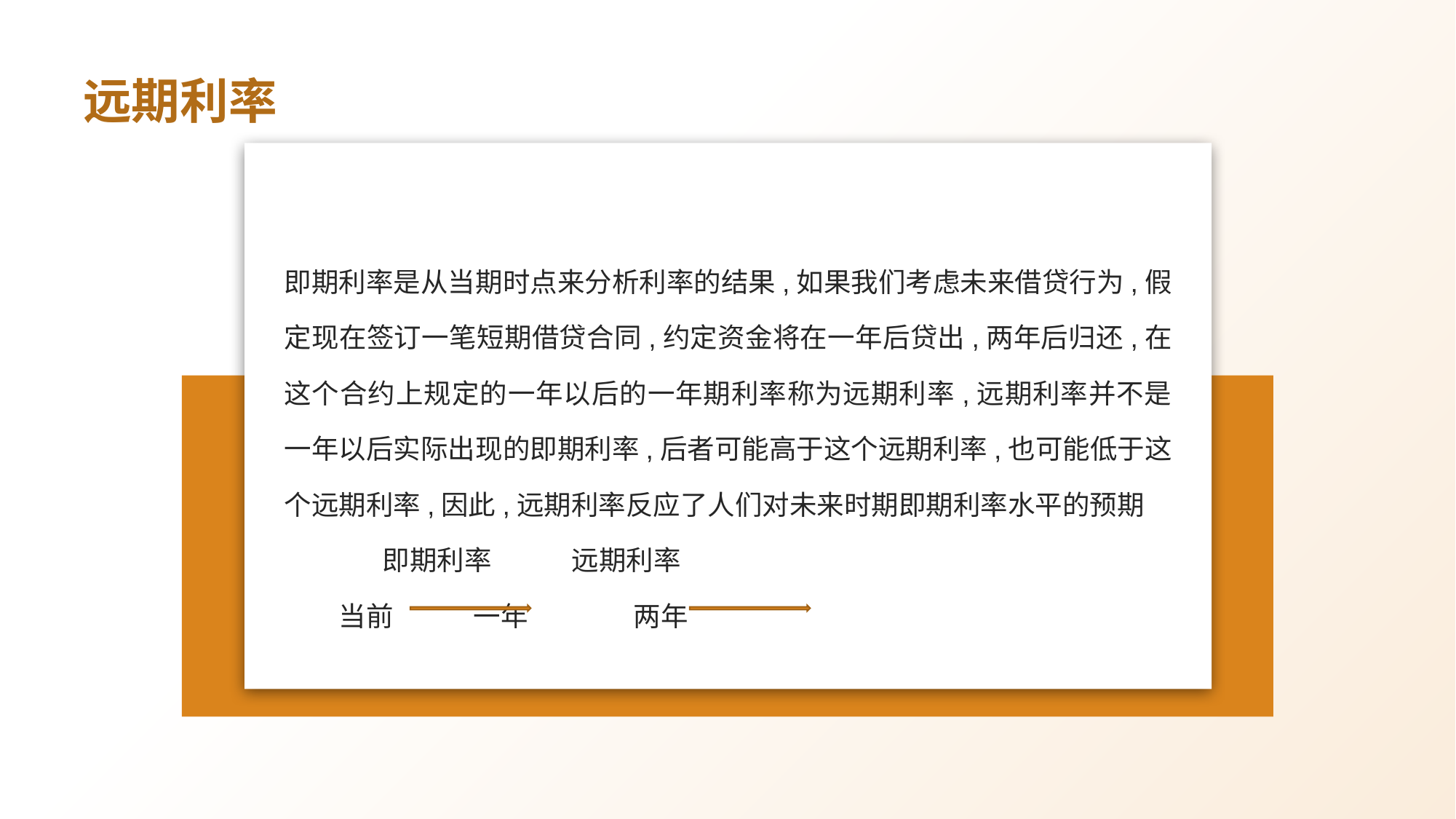

# 远期利率

即期利率是从当期时点来分析利率的结果,如果我们考虑未来借贷行为,假定现在签订一笔短期借贷合同,约定资金将在一年后贷出,两年后归还,在这个合约上规定的一年以后的一年期利率称为远期利率,远期利率并不是一年以后实际出现的即期利率,后者可能高于这个远期利率,也可能低于这个远期利率,因此,远期利率反应了人们对未来时期即期利率水平的预期
      即期利率             远期利率
当前             一年                 两年